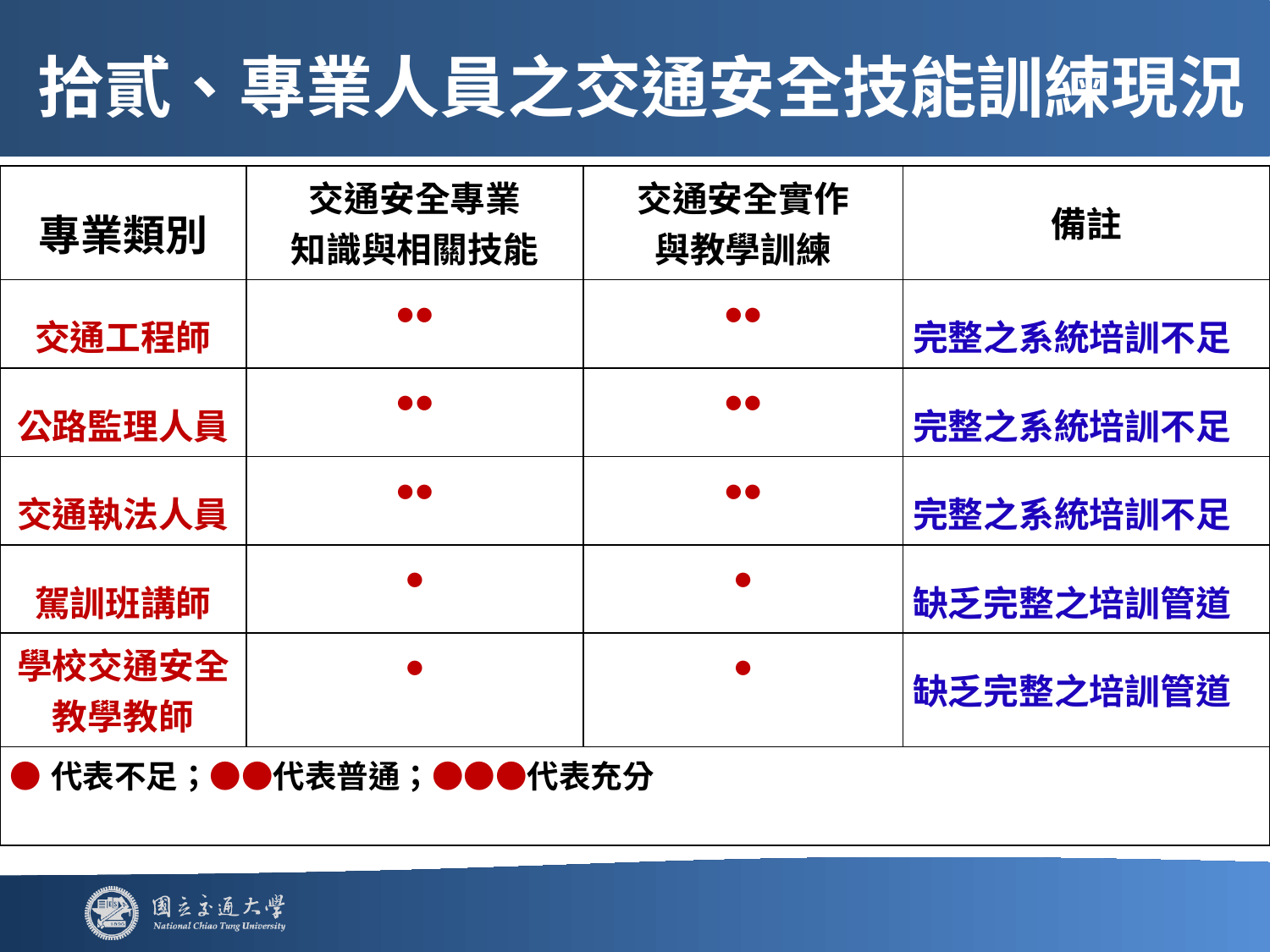

# 拾貳、專業人員之交通安全技能訓練現況
| 專業類別 | 交通安全專業 知識與相關技能 | 交通安全實作 與教學訓練 | 備註 |
| --- | --- | --- | --- |
| 交通工程師 | ●● | ●● | 完整之系統培訓不足 |
| 公路監理人員 | ●● | ●● | 完整之系統培訓不足 |
| 交通執法人員 | ●● | ●● | 完整之系統培訓不足 |
| 駕訓班講師 | ● | ● | 缺乏完整之培訓管道 |
| 學校交通安全教學教師 | ● | ● | 缺乏完整之培訓管道 |
| ●代表不足；●●代表普通；●●●代表充分 |  |  |  |